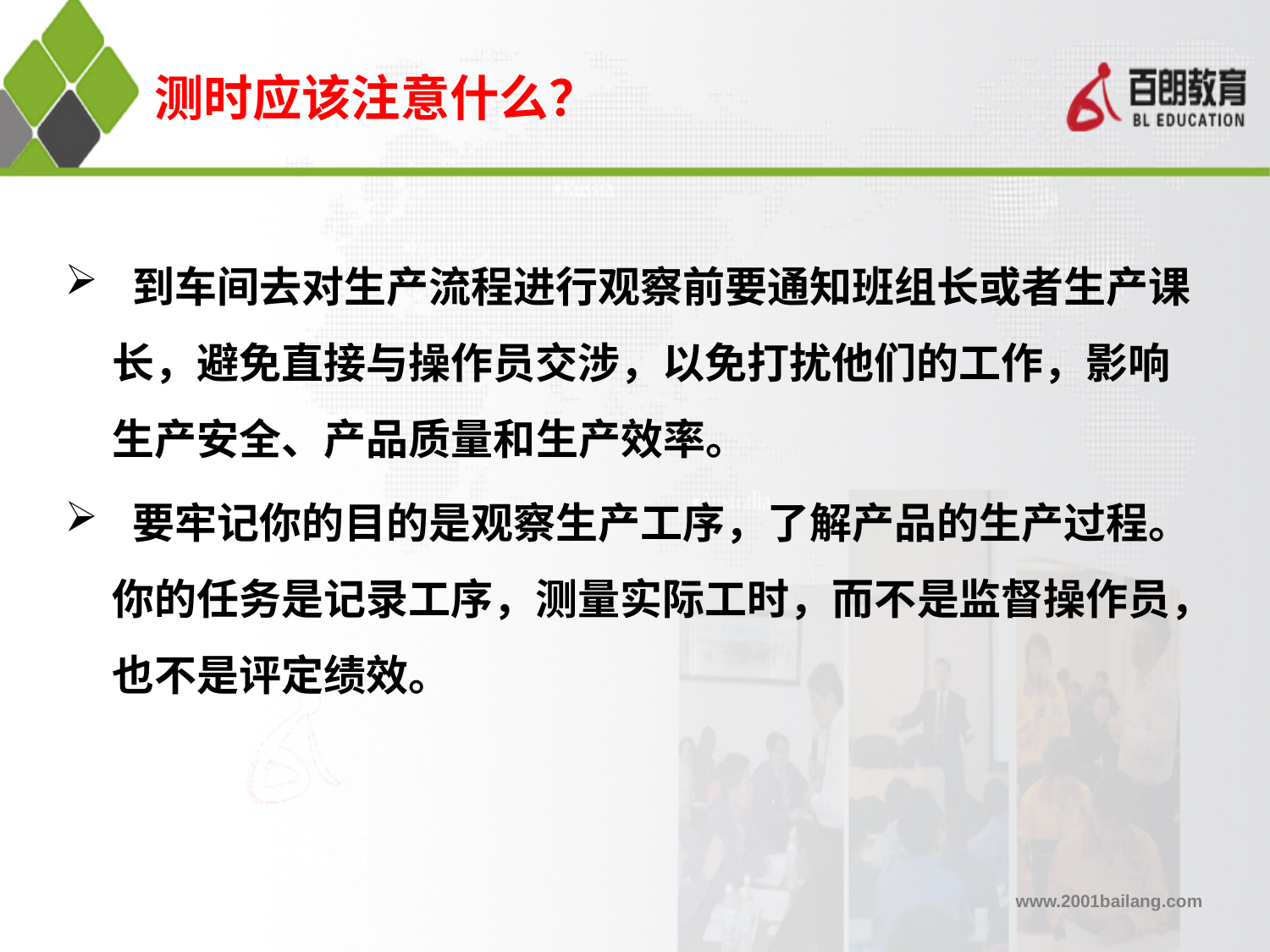

# 测时应该注意什么？
 到车间去对生产流程进行观察前要通知班组长或者生产课长，避免直接与操作员交涉，以免打扰他们的工作，影响生产安全、产品质量和生产效率。
 要牢记你的目的是观察生产工序，了解产品的生产过程。你的任务是记录工序，测量实际工时，而不是监督操作员，也不是评定绩效。